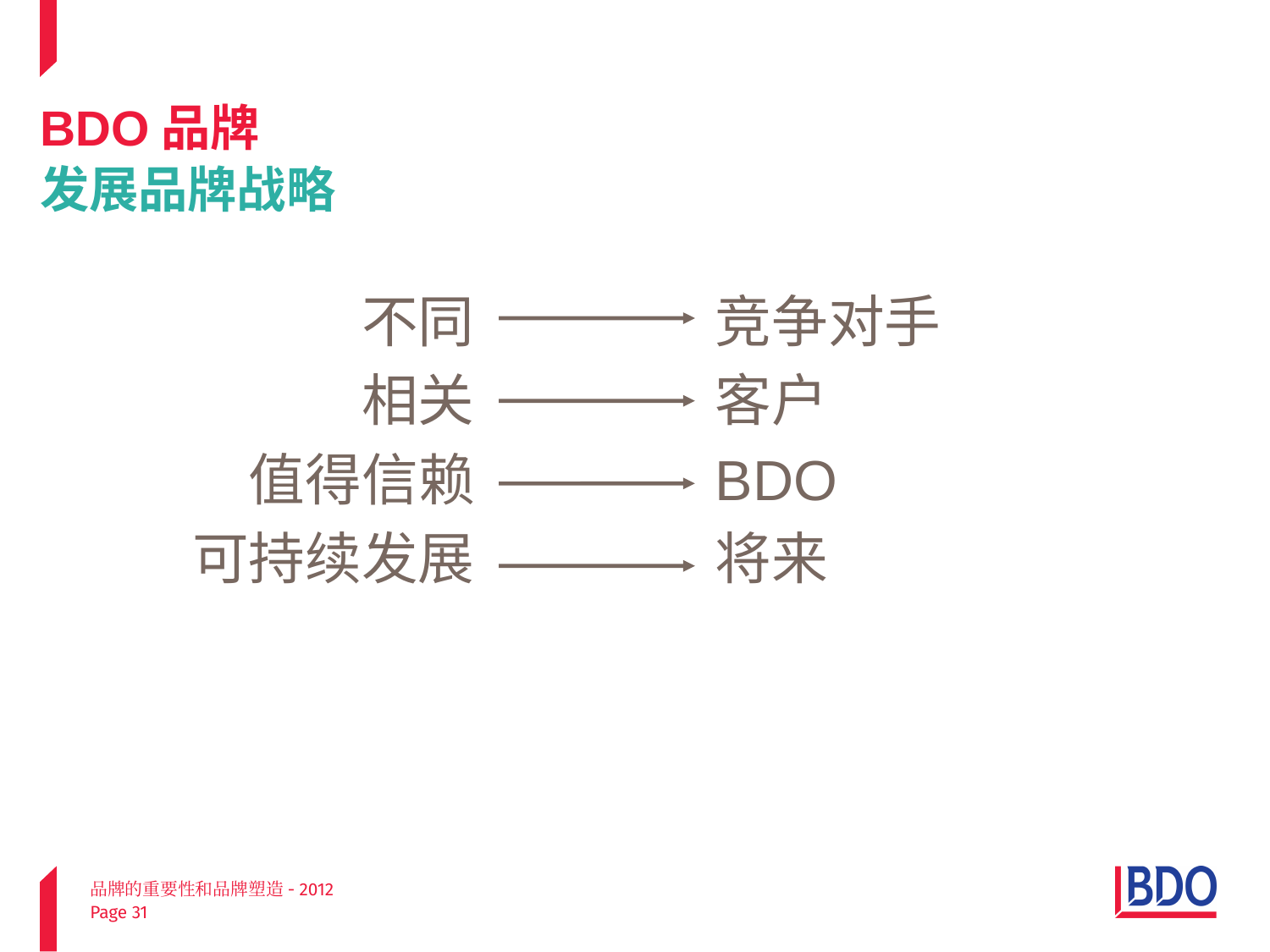

# BDO品牌 发展品牌战略
不同
相关
值得信赖
可持续发展
竞争对手
客户
BDO
将来

品牌的重要性和品牌塑造- 2012
Page 31